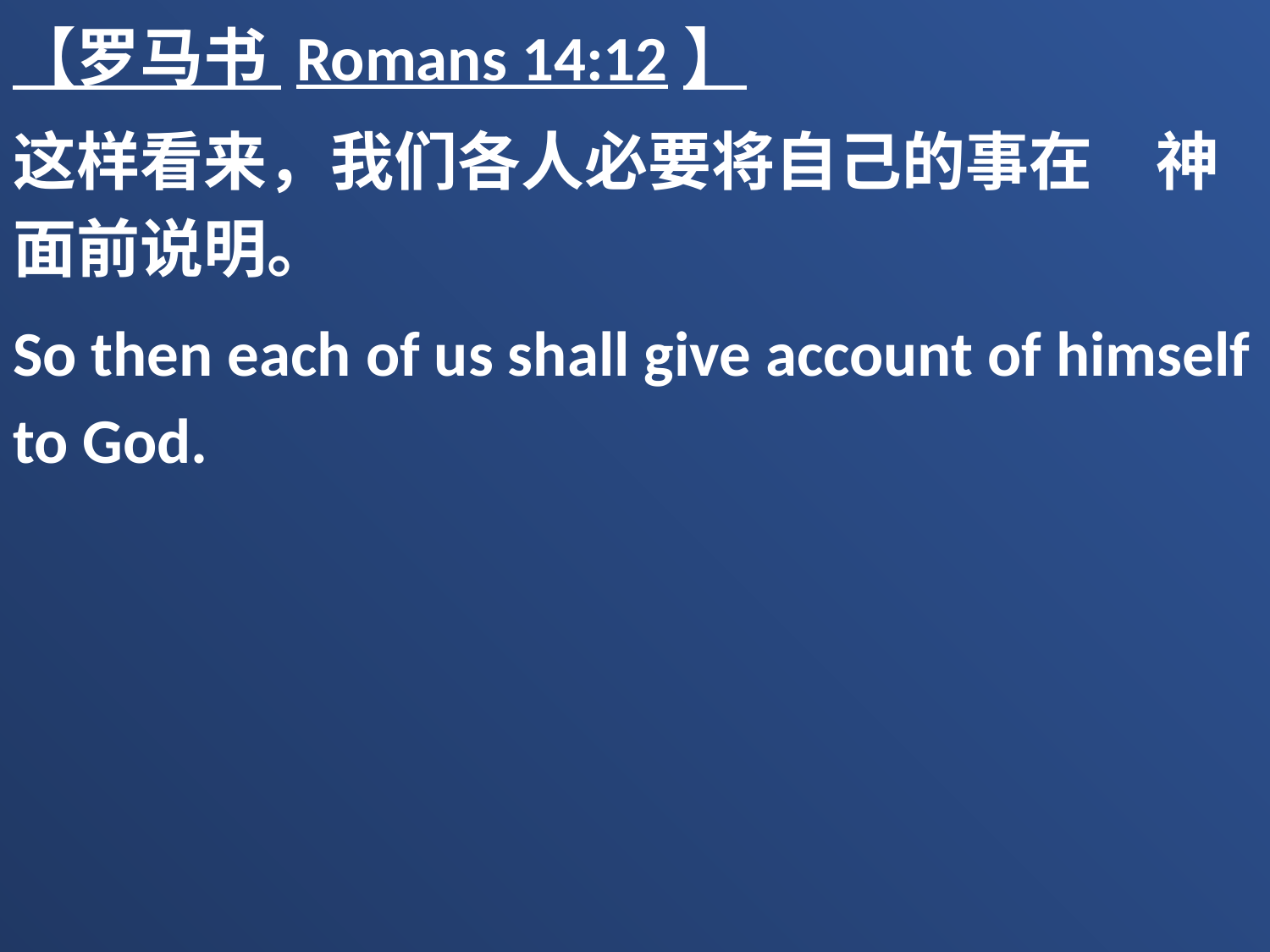

【罗马书 Romans 14:12】
这样看来，我们各人必要将自己的事在　神面前说明。
So then each of us shall give account of himself to God.